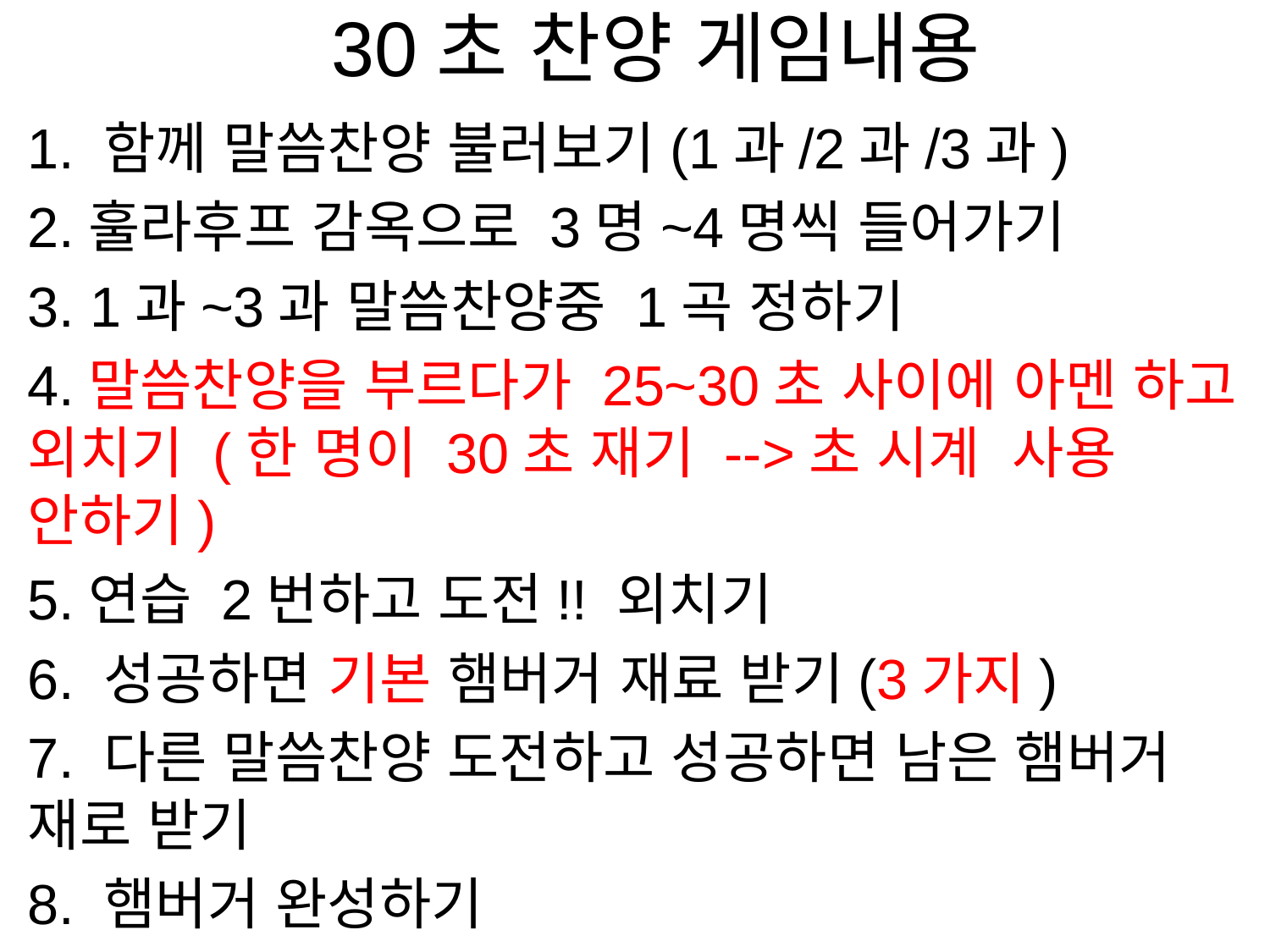

30초 찬양 게임내용
1. 함께 말씀찬양 불러보기(1과/2과/3과)
2.훌라후프 감옥으로 3명~4명씩 들어가기
3. 1과~3과 말씀찬양중 1곡 정하기
4.말씀찬양을 부르다가 25~30초 사이에 아멘 하고 외치기 (한 명이 30초 재기 -->초 시계  사용 안하기)
5.연습 2번하고 도전!! 외치기
6. 성공하면 기본 햄버거 재료 받기(3가지)
7. 다른 말씀찬양 도전하고 성공하면 남은 햄버거 재로 받기
8. 햄버거 완성하기